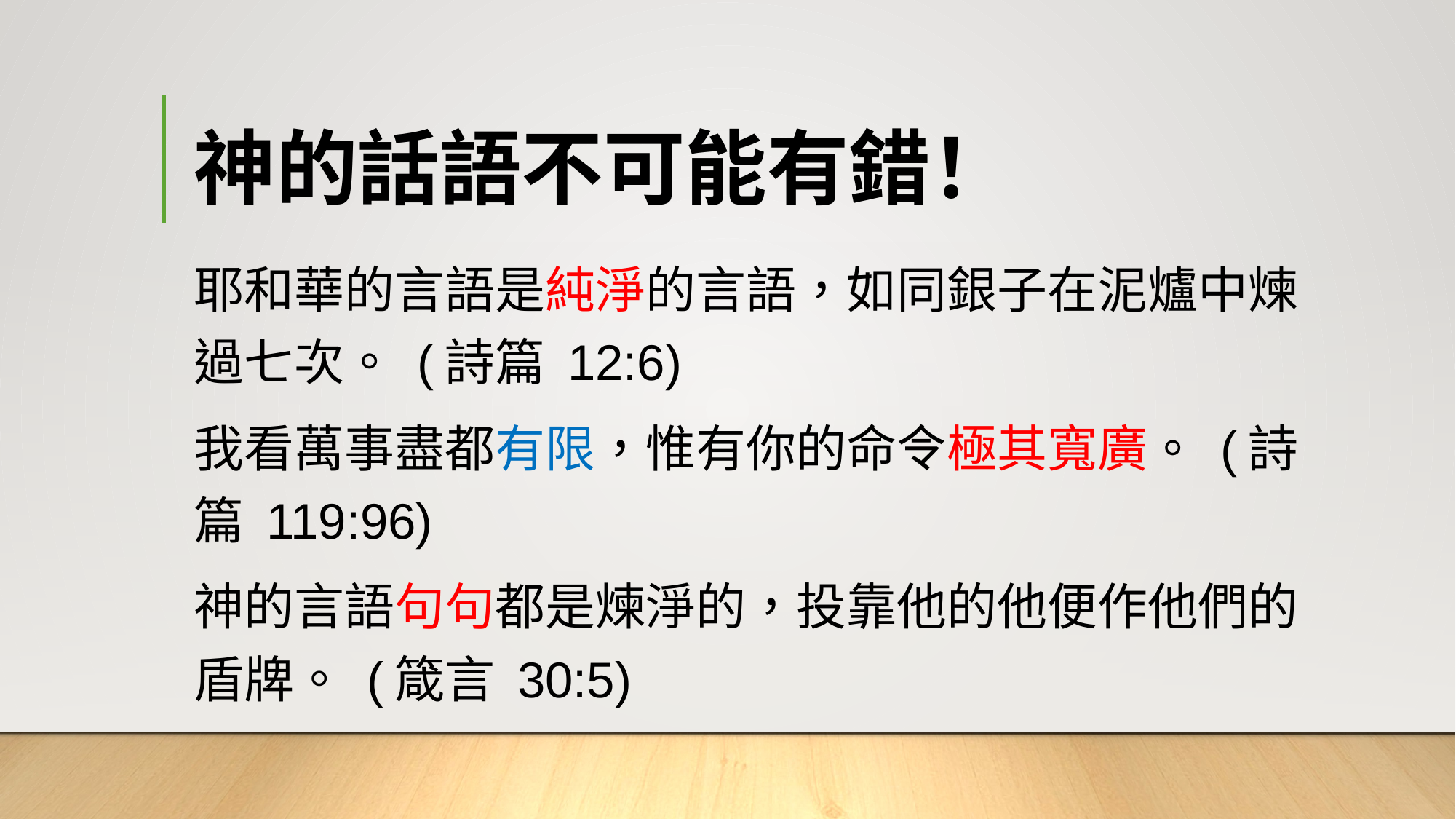

# 神的話語不可能有錯！
耶和華的言語是純淨的言語，如同銀子在泥爐中煉過七次。 (詩篇 12:6)
我看萬事盡都有限，惟有你的命令極其寬廣。 (詩篇 119:96)
神的言語句句都是煉淨的，投靠他的他便作他們的盾牌。 (箴言 30:5)